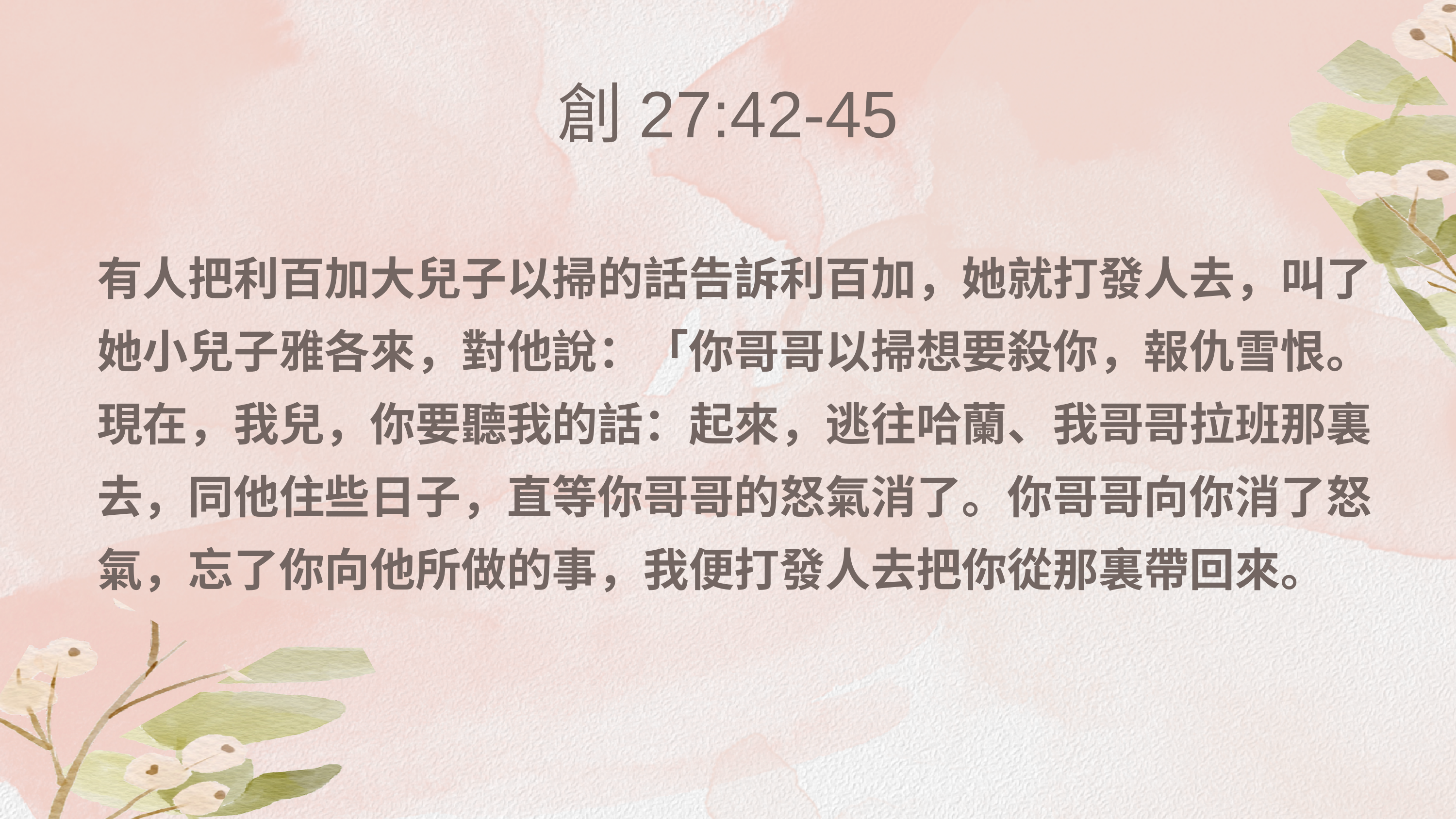

創27:42-45
有人把利百加大兒子以掃的話告訴利百加，她就打發人去，叫了她小兒子雅各來，對他說：「你哥哥以掃想要殺你，報仇雪恨。現在，我兒，你要聽我的話：起來，逃往哈蘭、我哥哥拉班那裏去，同他住些日子，直等你哥哥的怒氣消了。你哥哥向你消了怒氣，忘了你向他所做的事，我便打發人去把你從那裏帶回來。